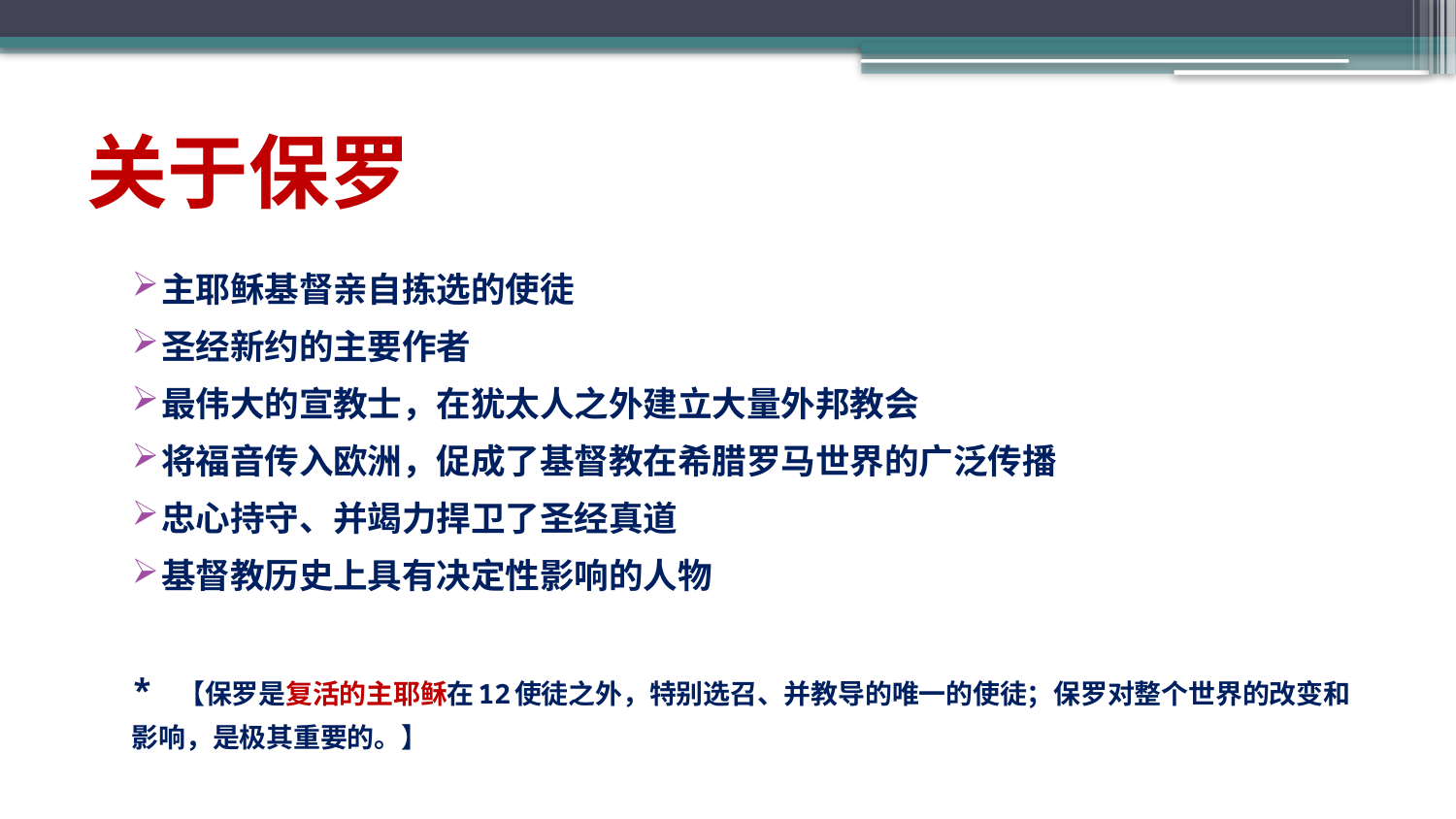

# 关于保罗

 主耶稣基督亲自拣选的使徒
 圣经新约的主要作者
 最伟大的宣教士，在犹太人之外建立大量外邦教会
 将福音传入欧洲，促成了基督教在希腊罗马世界的广泛传播
 忠心持守、并竭力捍卫了圣经真道
 基督教历史上具有决定性影响的人物

* 【保罗是复活的主耶稣在12使徒之外，特别选召、并教导的唯一的使徒；保罗对整个世界的改变和影响，是极其重要的。】